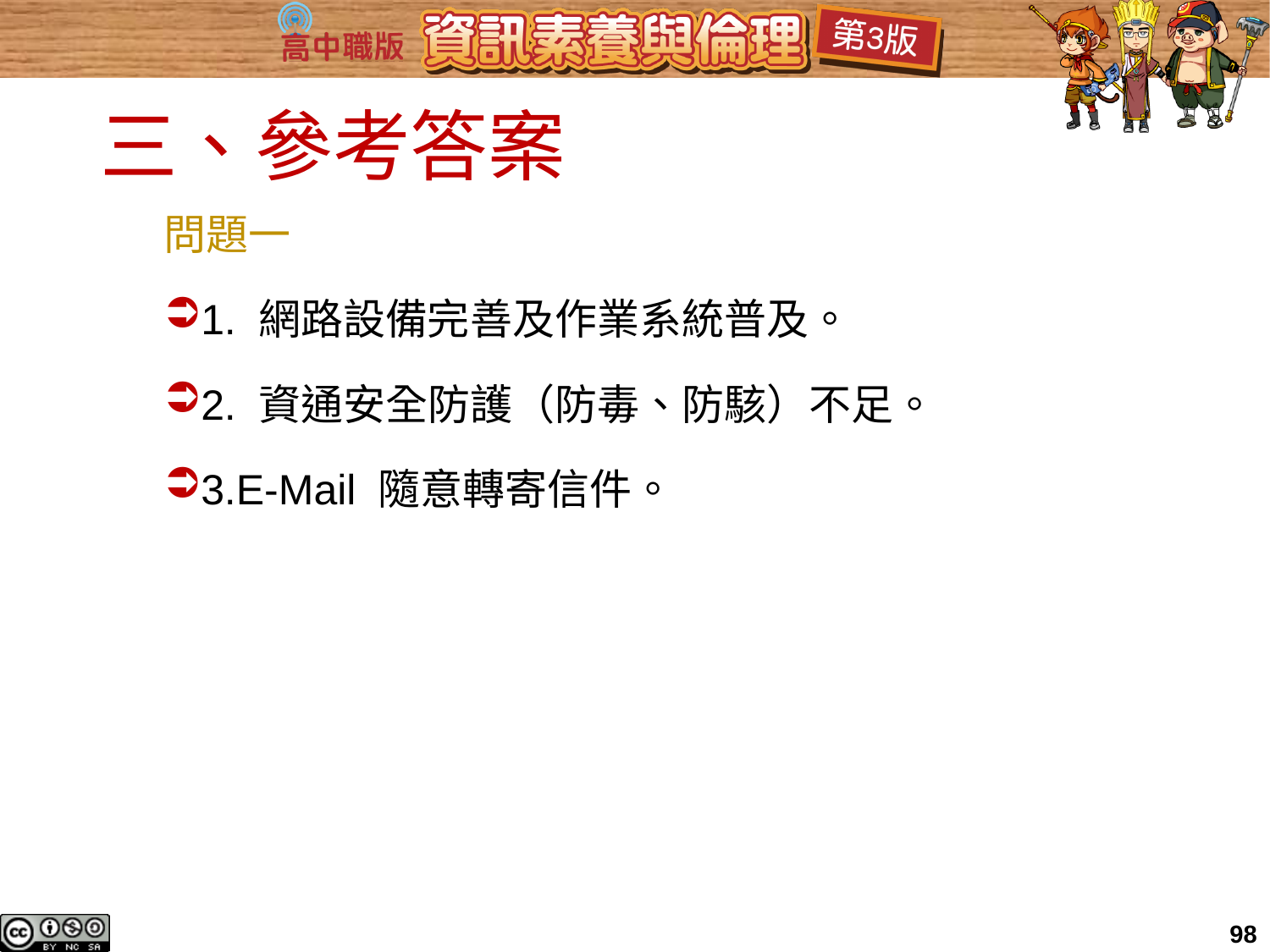

# 三、參考答案

問題一
1. 網路設備完善及作業系統普及。
2. 資通安全防護（防毒、防駭）不足。
3.E-Mail 隨意轉寄信件。
98